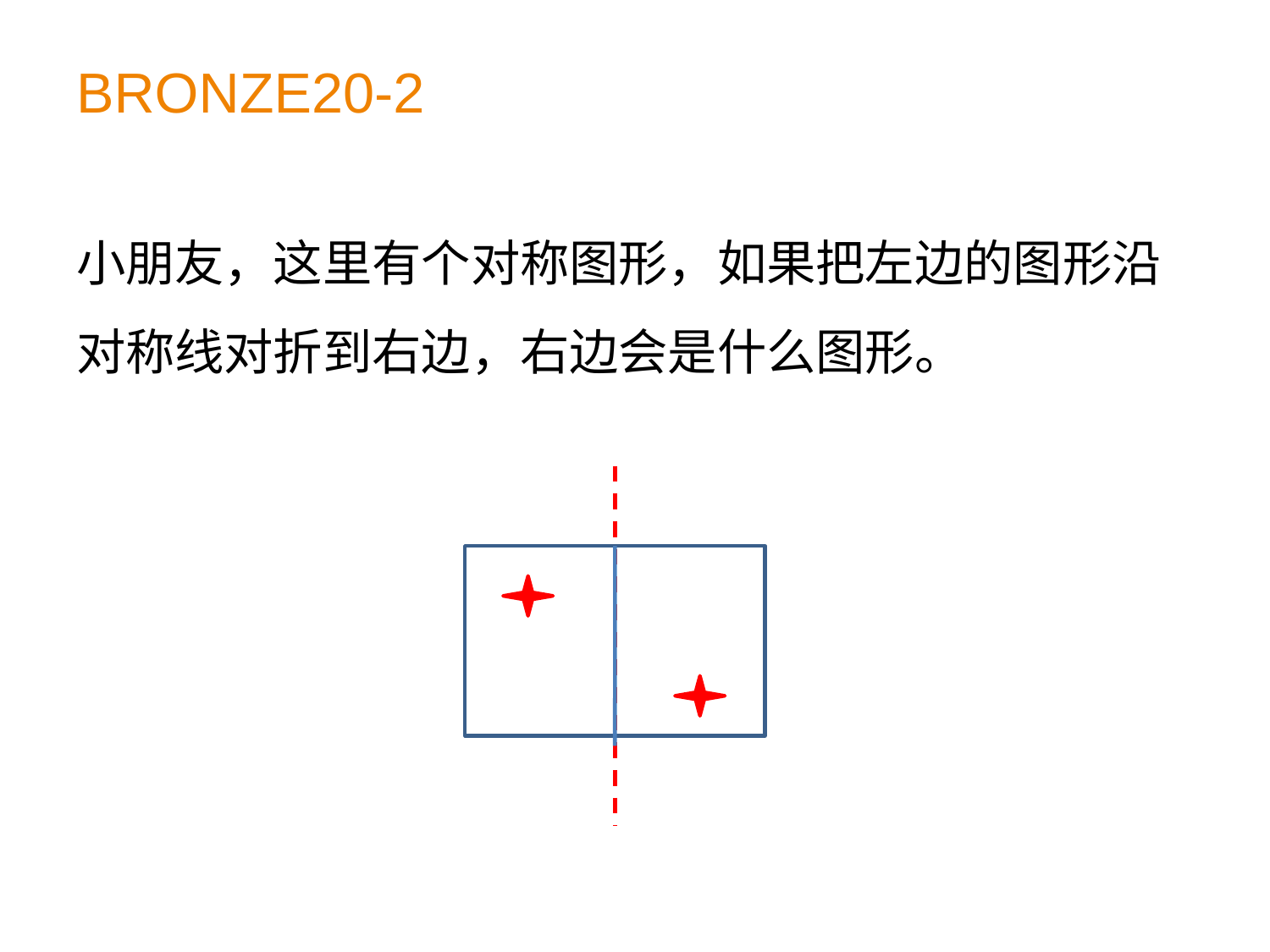

BRONZE20-2
小朋友，这里有个对称图形，如果把左边的图形沿对称线对折到右边，右边会是什么图形。